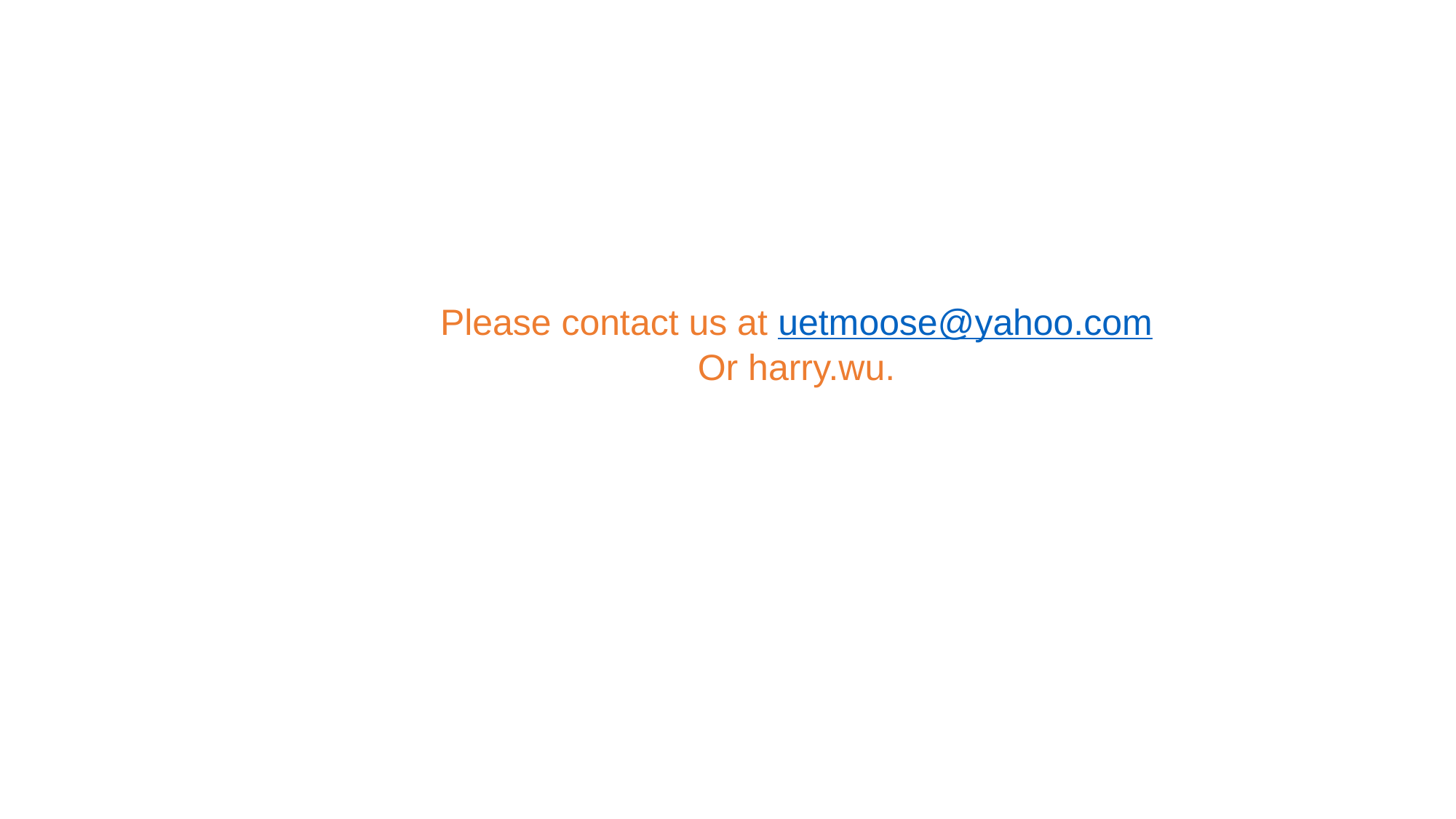

Please contact us at uetmoose@yahoo.com
Or harry.wu.
标题文字添加